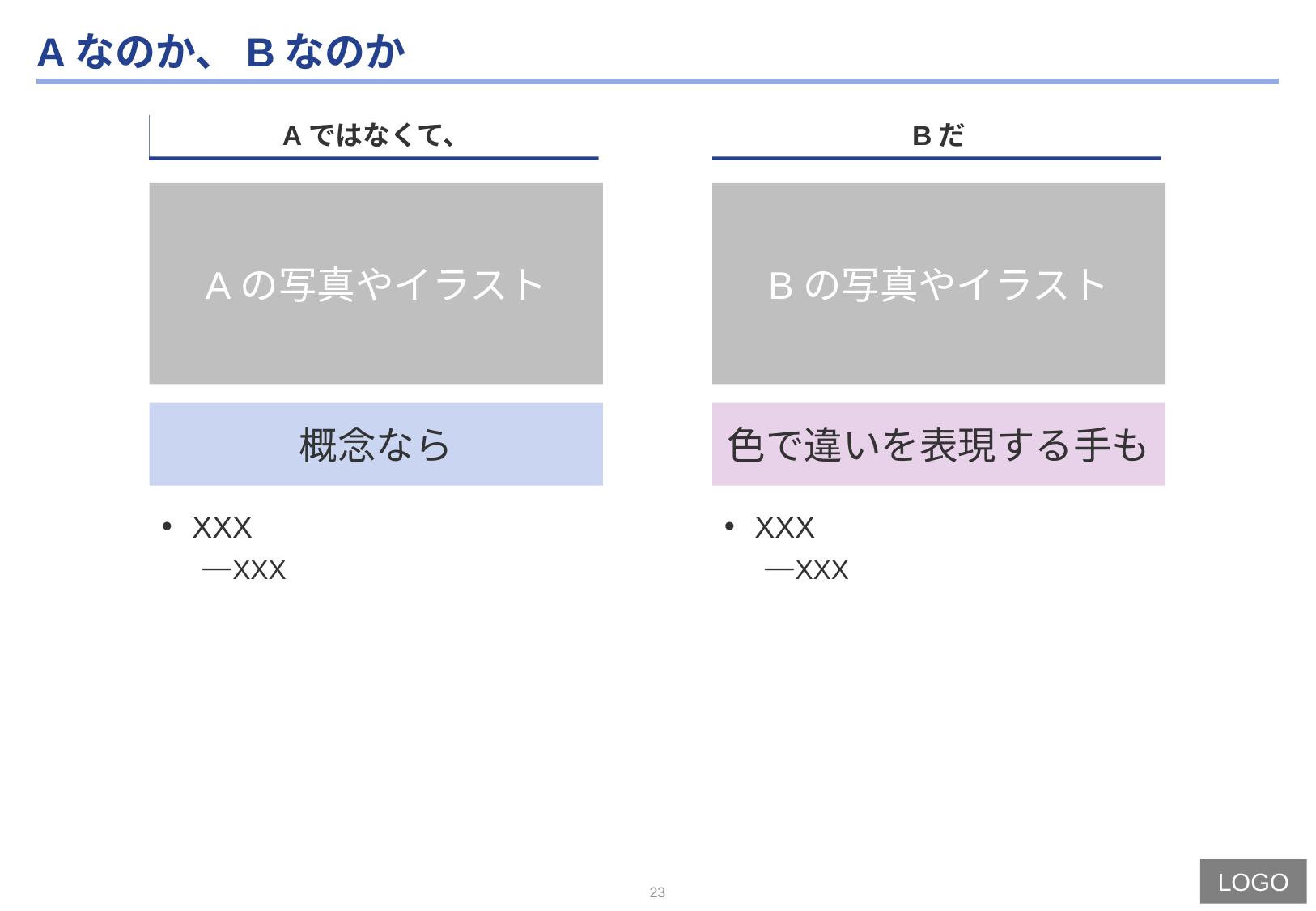

# Aなのか、Bなのか
Aではなくて、
Bだ
Aの写真やイラスト
Bの写真やイラスト
概念なら
色で違いを表現する手も
XXX
XXX
XXX
XXX